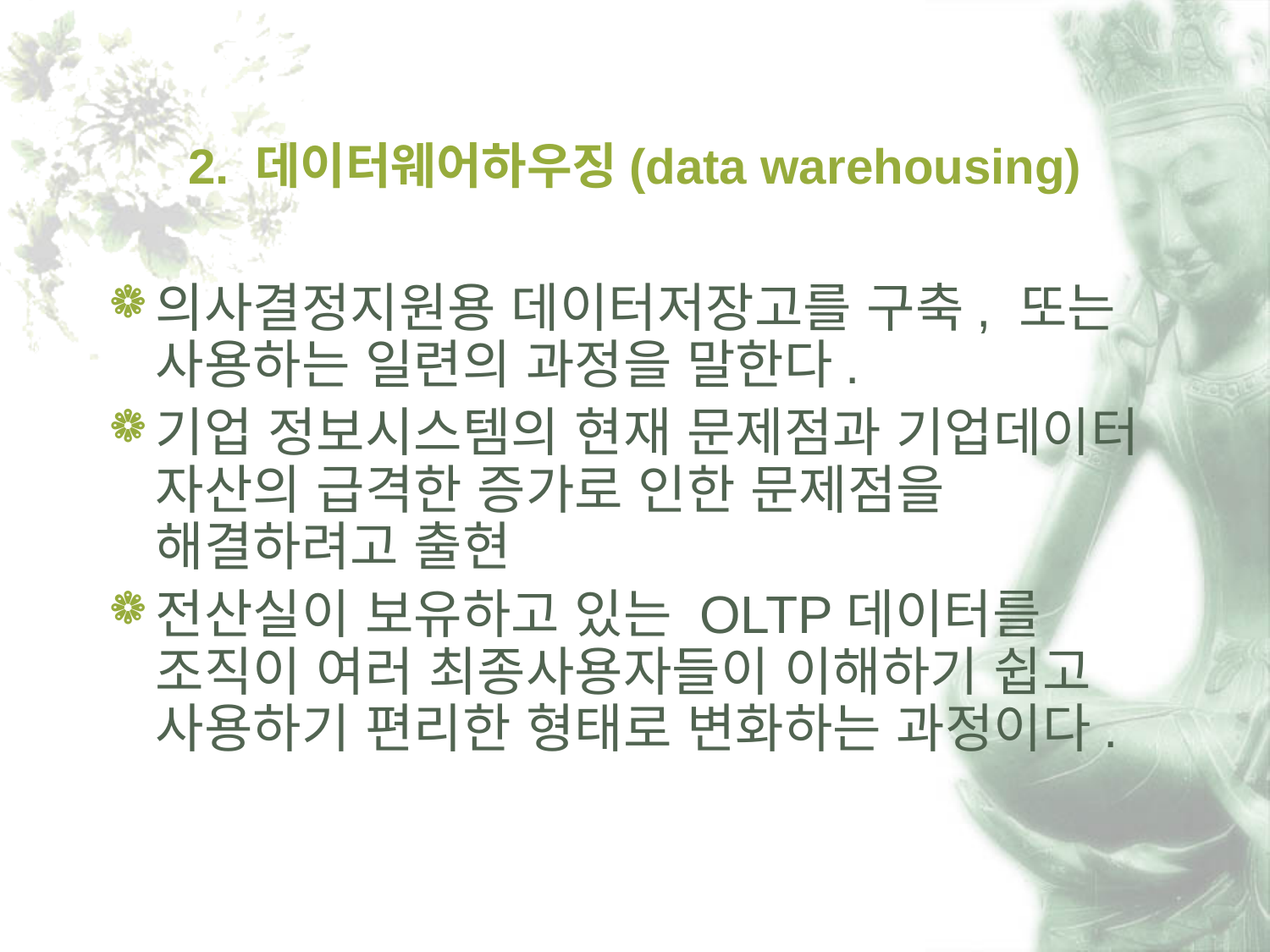

# 2. 데이터웨어하우징(data warehousing)
의사결정지원용 데이터저장고를 구축, 또는 사용하는 일련의 과정을 말한다.
기업 정보시스템의 현재 문제점과 기업데이터 자산의 급격한 증가로 인한 문제점을 해결하려고 출현
전산실이 보유하고 있는 OLTP데이터를 조직이 여러 최종사용자들이 이해하기 쉽고 사용하기 편리한 형태로 변화하는 과정이다.